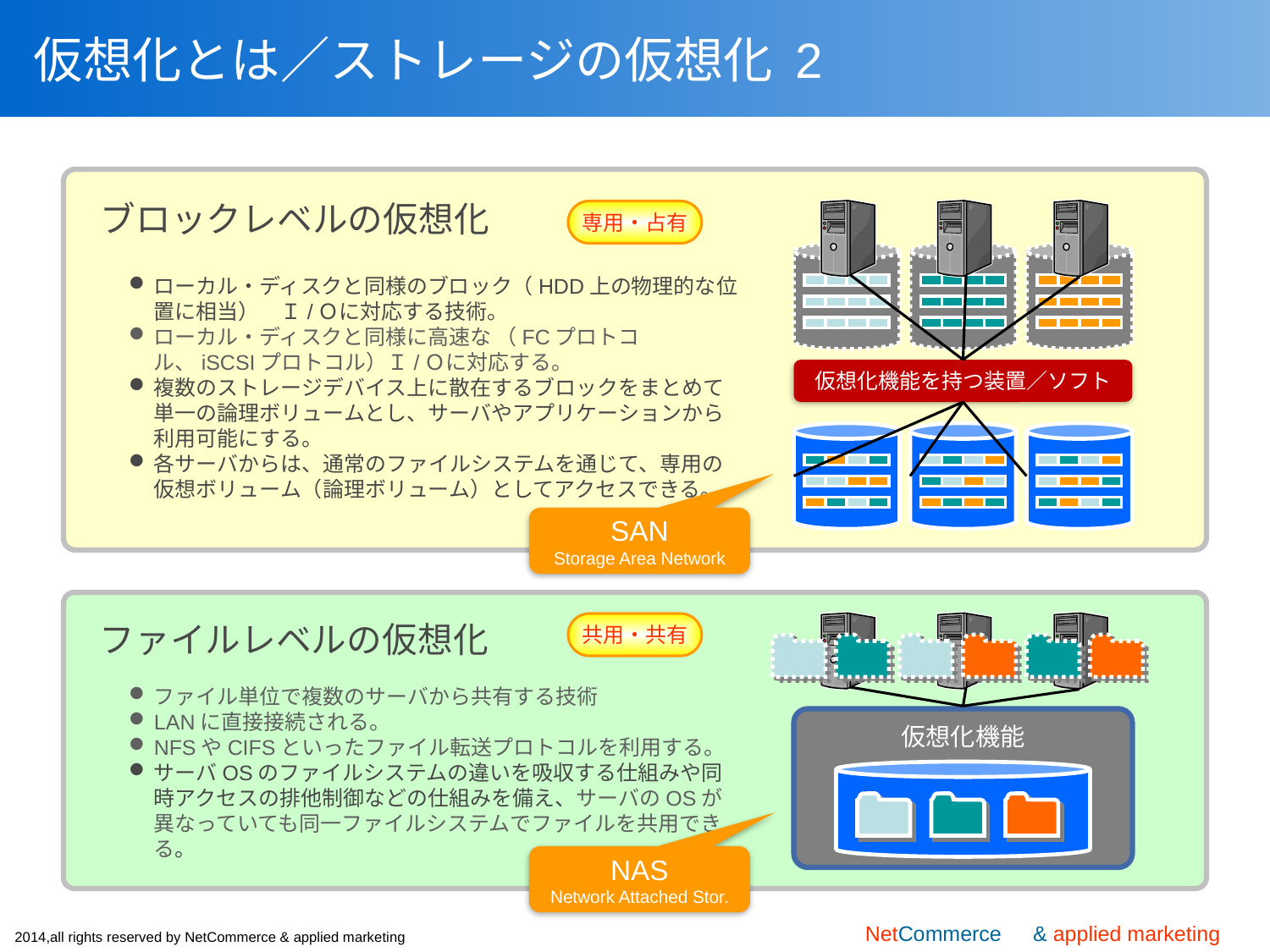

# 仮想化とは／ストレージの仮想化 2

ブロックレベルの仮想化

専用・占有

ローカル・ディスクと同様のブロック（HDD上の物理的な位置に相当）　Ｉ/Ｏに対応する技術。
ローカル・ディスクと同様に高速な （FCプロトコル、iSCSIプロトコル）Ｉ/Ｏに対応する。
複数のストレージデバイス上に散在するブロックをまとめて単一の論理ボリュームとし、サーバやアプリケーションから利用可能にする。
各サーバからは、通常のファイルシステムを通じて、専用の仮想ボリューム（論理ボリューム）としてアクセスできる。

仮想化機能を持つ装置／ソフト

SAN
Storage Area Network

ファイルレベルの仮想化

ファイル単位で複数のサーバから共有する技術
LANに直接接続される。
NFSやCIFSといったファイル転送プロトコルを利用する。
サーバOSのファイルシステムの違いを吸収する仕組みや同時アクセスの排他制御などの仕組みを備え、サーバのOSが異なっていても同一ファイルシステムでファイルを共用できる。
仮想化機能

共用・共有
NAS
Network Attached Stor.